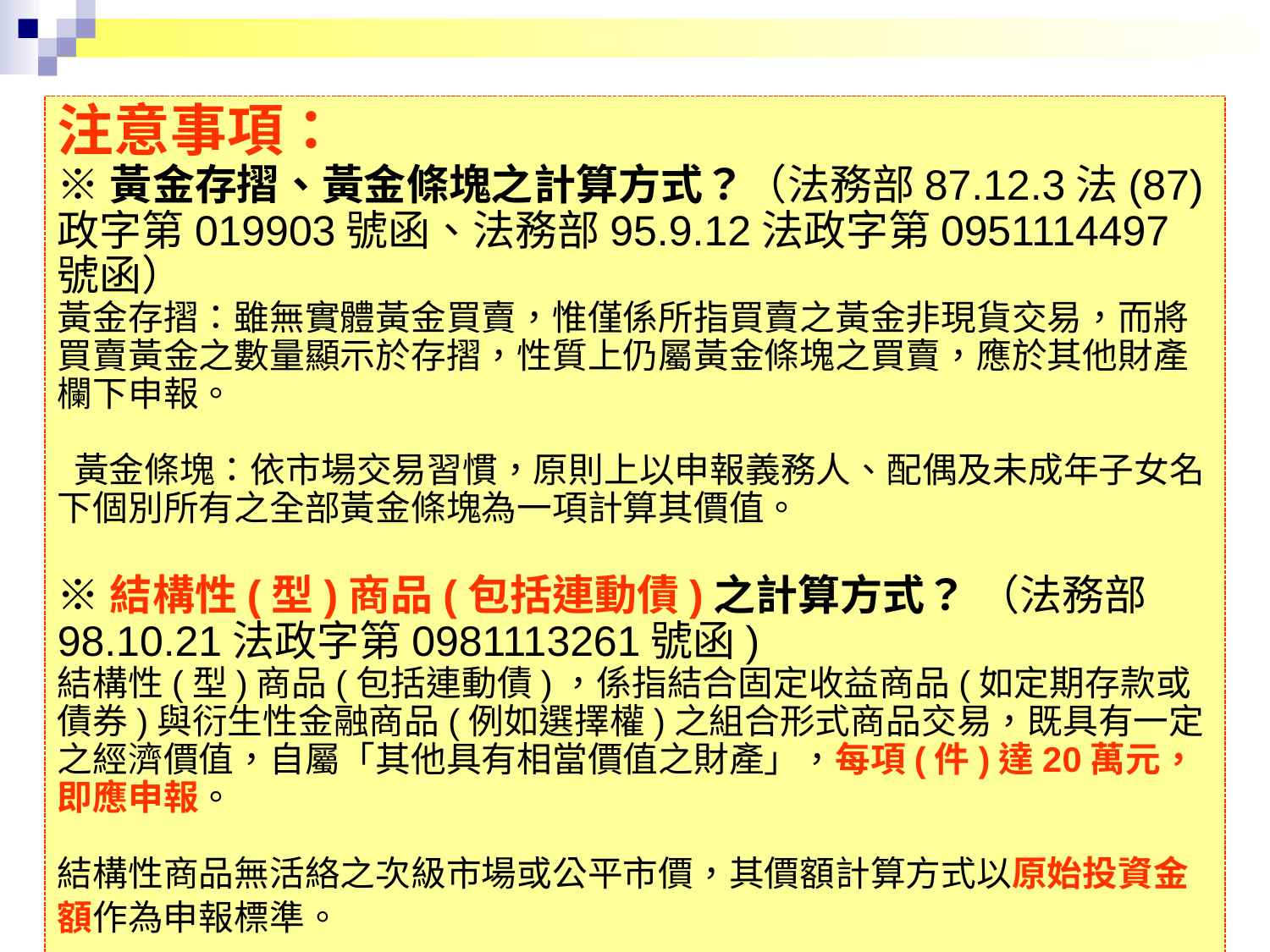

注意事項：
※黃金存摺、黃金條塊之計算方式？（法務部87.12.3法(87)政字第019903號函、法務部95.9.12法政字第0951114497號函）
黃金存摺：雖無實體黃金買賣，惟僅係所指買賣之黃金非現貨交易，而將買賣黃金之數量顯示於存摺，性質上仍屬黃金條塊之買賣，應於其他財產欄下申報。

 黃金條塊：依市場交易習慣，原則上以申報義務人、配偶及未成年子女名下個別所有之全部黃金條塊為一項計算其價值。

※結構性(型)商品(包括連動債)之計算方式？ （法務部98.10.21法政字第0981113261號函)
結構性(型)商品(包括連動債)，係指結合固定收益商品(如定期存款或債券)與衍生性金融商品(例如選擇權)之組合形式商品交易，既具有一定之經濟價值，自屬「其他具有相當價值之財產」，每項(件)達20萬元，即應申報。

結構性商品無活絡之次級市場或公平市價，其價額計算方式以原始投資金額作為申報標準。

35